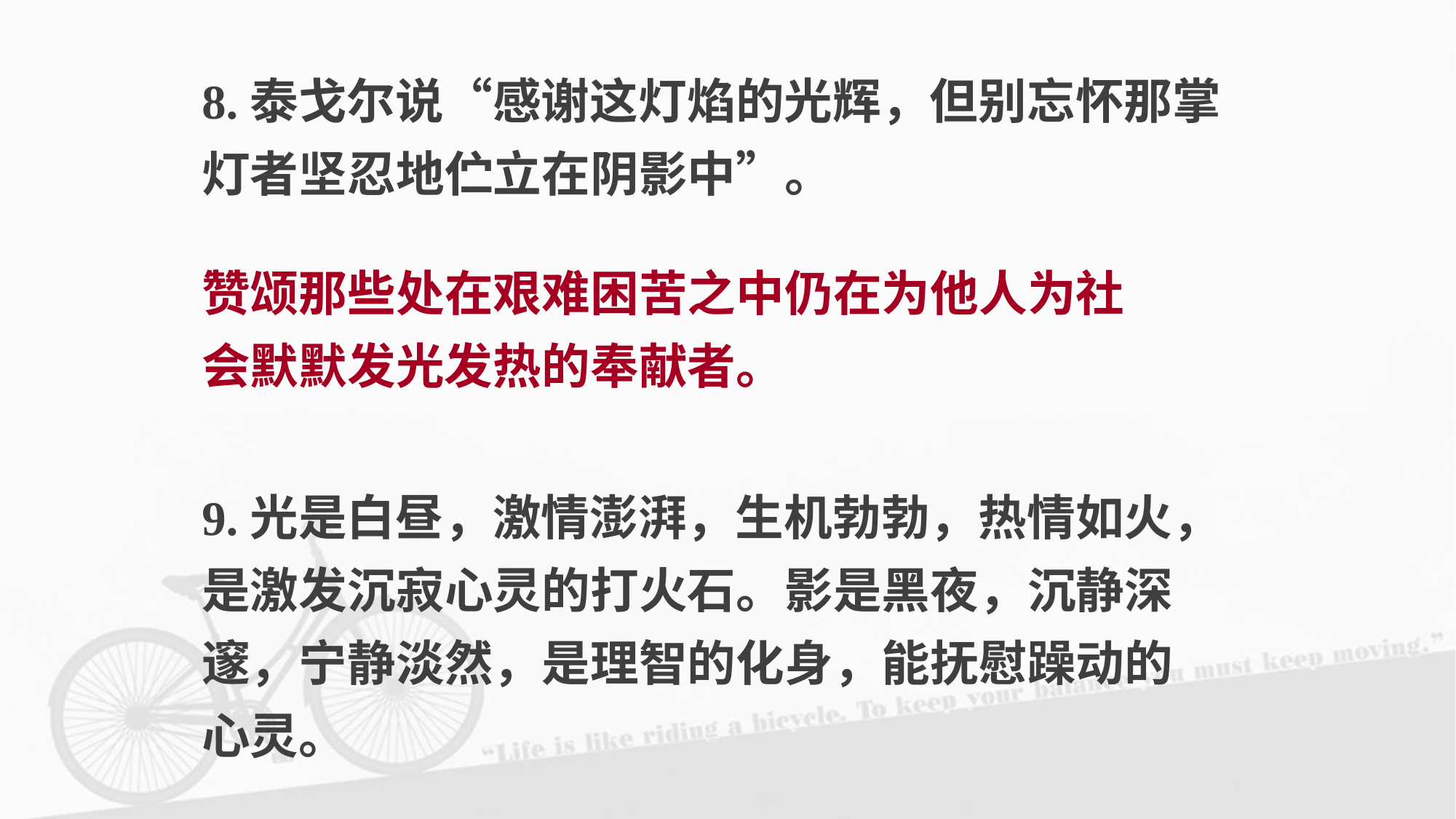

8.泰戈尔说“感谢这灯焰的光辉，但别忘怀那掌
灯者坚忍地伫立在阴影中”。
赞颂那些处在艰难困苦之中仍在为他人为社
会默默发光发热的奉献者。
9.光是白昼，激情澎湃，生机勃勃，热情如火，
是激发沉寂心灵的打火石。影是黑夜，沉静深
邃，宁静淡然，是理智的化身，能抚慰躁动的
心灵。